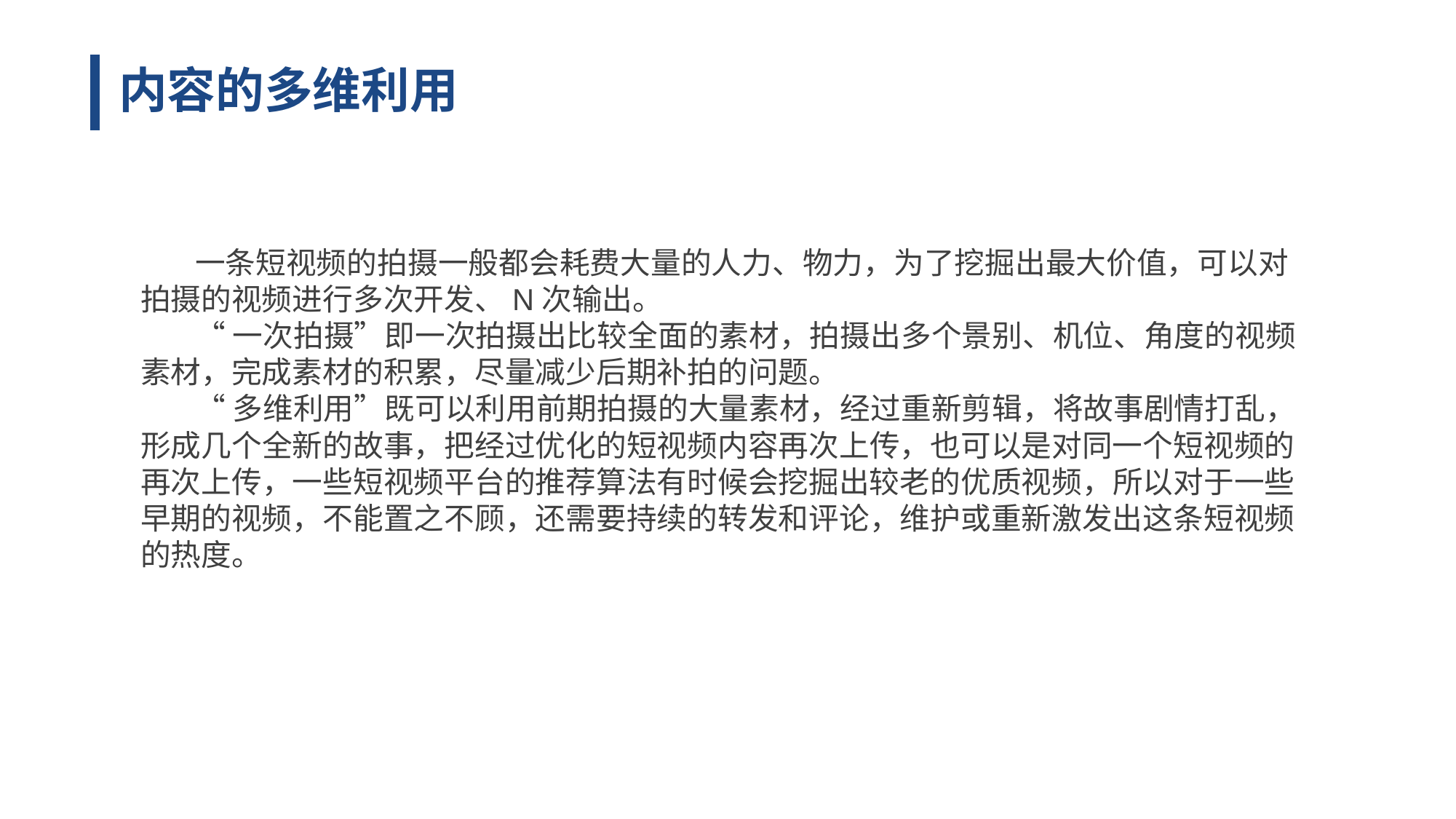

内容的多维利用
一条短视频的拍摄一般都会耗费大量的人力、物力，为了挖掘出最大价值，可以对拍摄的视频进行多次开发、N次输出。
“一次拍摄”即一次拍摄出比较全面的素材，拍摄出多个景别、机位、角度的视频素材，完成素材的积累，尽量减少后期补拍的问题。
“多维利用”既可以利用前期拍摄的大量素材，经过重新剪辑，将故事剧情打乱，形成几个全新的故事，把经过优化的短视频内容再次上传，也可以是对同一个短视频的再次上传，一些短视频平台的推荐算法有时候会挖掘出较老的优质视频，所以对于一些早期的视频，不能置之不顾，还需要持续的转发和评论，维护或重新激发出这条短视频的热度。